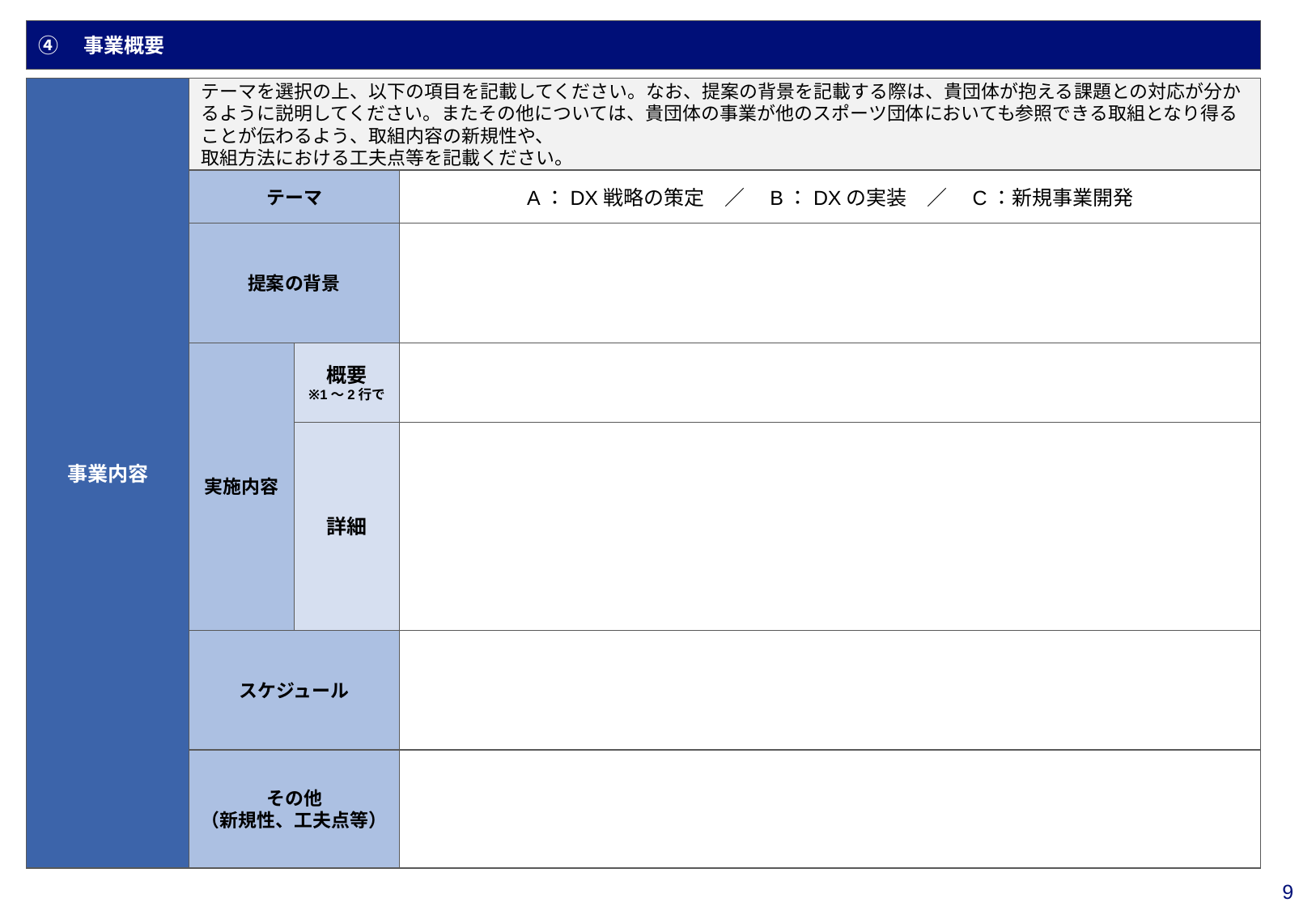

④　事業概要
事業内容
テーマを選択の上、以下の項目を記載してください。なお、提案の背景を記載する際は、貴団体が抱える課題との対応が分かるように説明してください。またその他については、貴団体の事業が他のスポーツ団体においても参照できる取組となり得ることが伝わるよう、取組内容の新規性や、
取組方法における工夫点等を記載ください。
テーマ
A：DX戦略の策定　／　B：DXの実装　／　C：新規事業開発
提案の背景

実施内容
概要
※1～2行で

詳細

スケジュール
その他
（新規性、工夫点等）